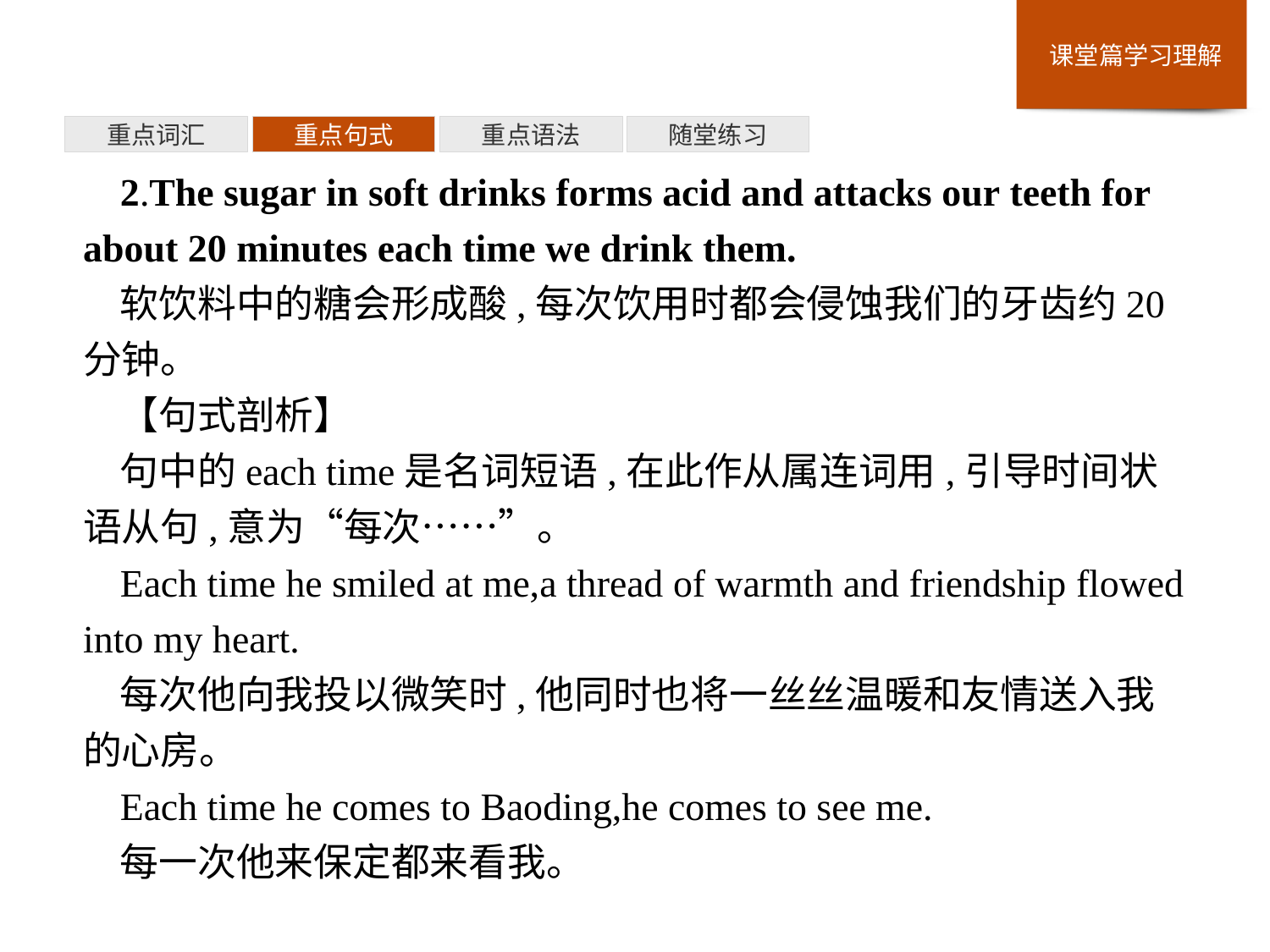

重点词汇
重点句式
重点语法
随堂练习
2.The sugar in soft drinks forms acid and attacks our teeth for about 20 minutes each time we drink them.
软饮料中的糖会形成酸,每次饮用时都会侵蚀我们的牙齿约20分钟。
【句式剖析】
句中的each time是名词短语,在此作从属连词用,引导时间状语从句,意为“每次……”。
Each time he smiled at me,a thread of warmth and friendship flowed into my heart.
每次他向我投以微笑时,他同时也将一丝丝温暖和友情送入我的心房。
Each time he comes to Baoding,he comes to see me.
每一次他来保定都来看我。